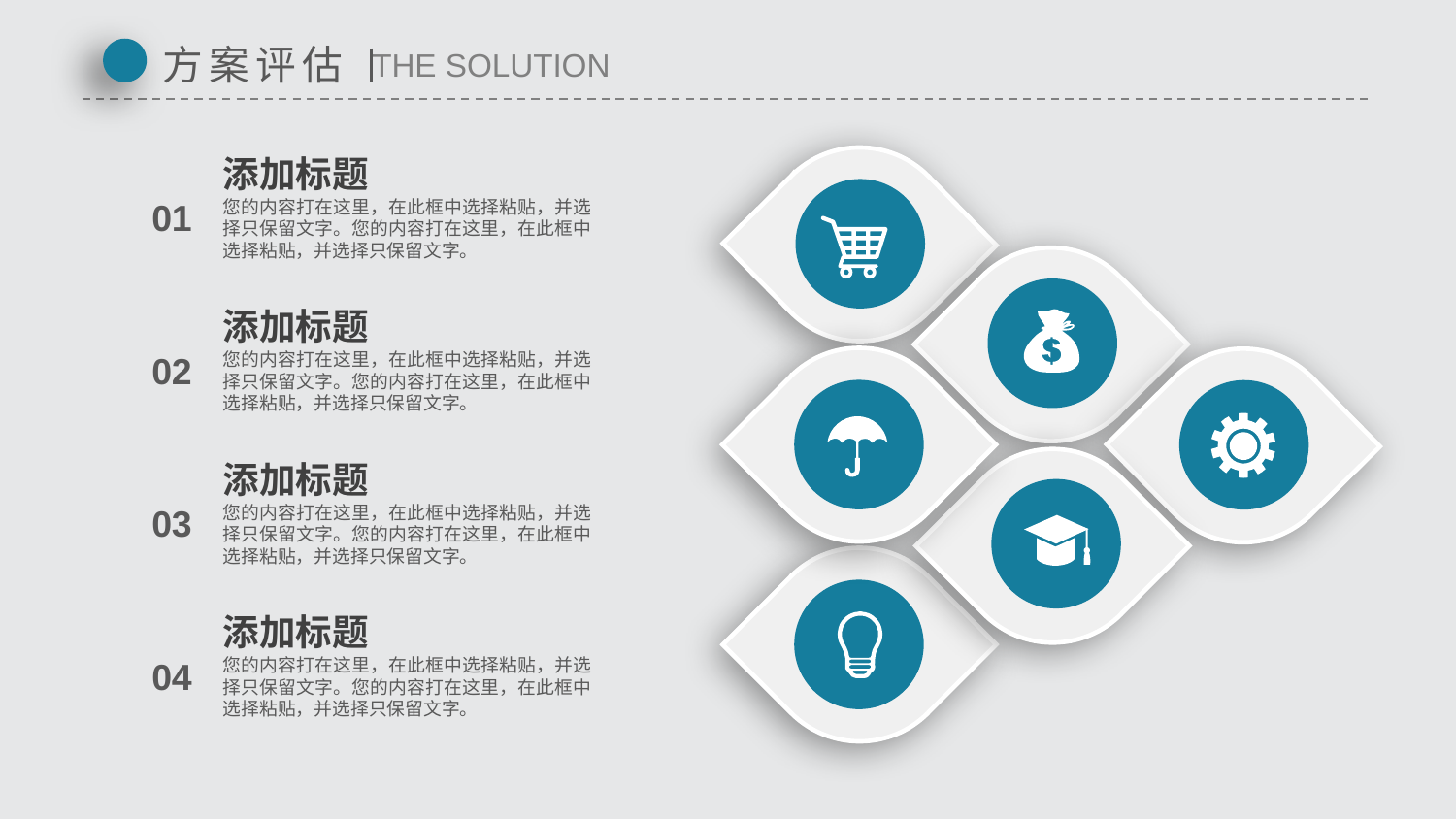

方案评估
THE SOLUTION

添加标题
您的内容打在这里，在此框中选择粘贴，并选择只保留文字。您的内容打在这里，在此框中选择粘贴，并选择只保留文字。

01

添加标题
您的内容打在这里，在此框中选择粘贴，并选择只保留文字。您的内容打在这里，在此框中选择粘贴，并选择只保留文字。

02

添加标题
您的内容打在这里，在此框中选择粘贴，并选择只保留文字。您的内容打在这里，在此框中选择粘贴，并选择只保留文字。

03

添加标题
您的内容打在这里，在此框中选择粘贴，并选择只保留文字。您的内容打在这里，在此框中选择粘贴，并选择只保留文字。

04